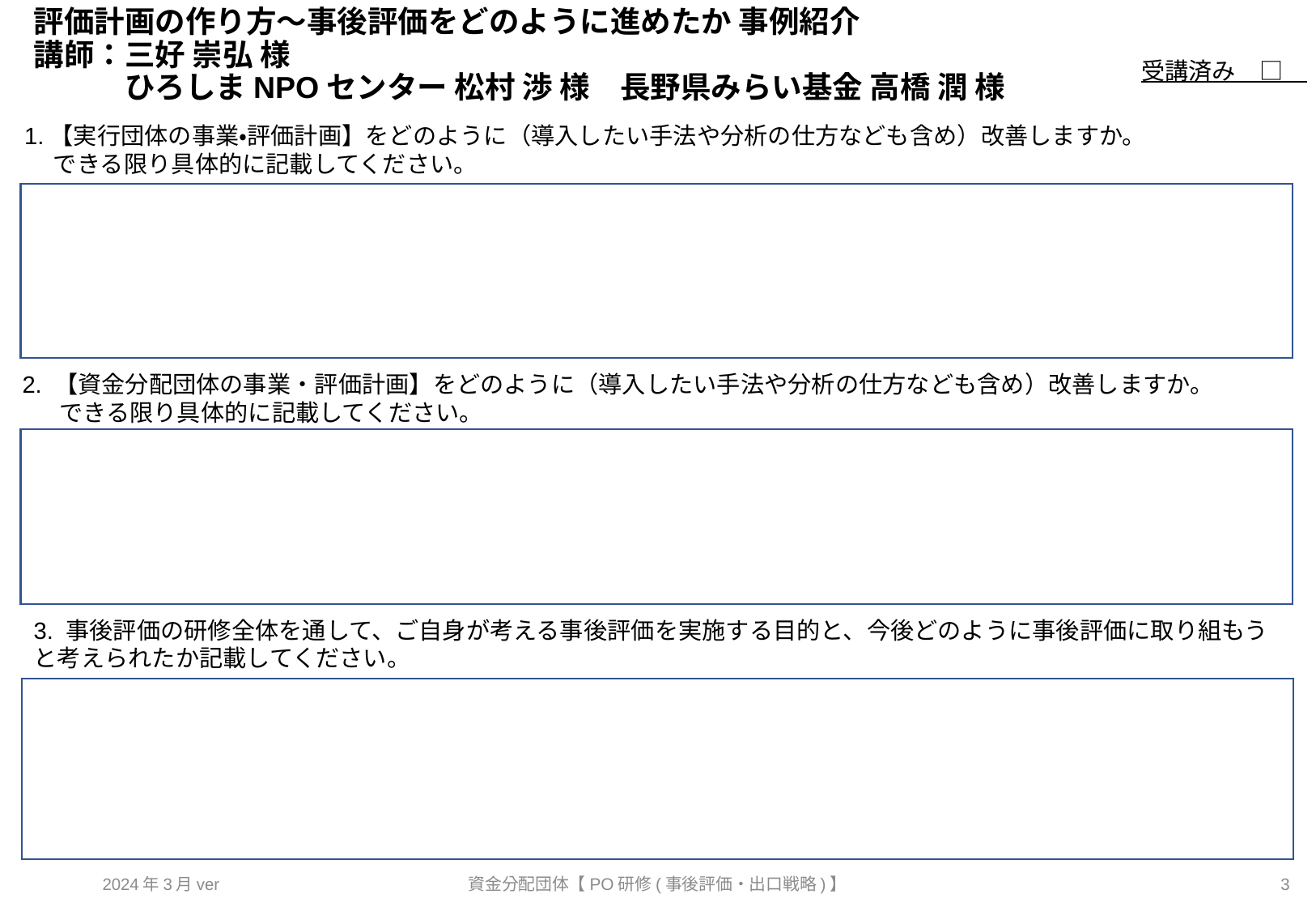

# 評価計画の作り方～事後評価をどのように進めたか 事例紹介 講師：三好 崇弘 様 　　　ひろしまNPOセンター 松村 渉 様　長野県みらい基金 高橋 潤 様
受講済み　□
1.【実行団体の事業・評価計画】をどのように（導入したい手法や分析の仕方なども含め）改善しますか。
　 できる限り具体的に記載してください。

2. 【資金分配団体の事業・評価計画】をどのように（導入したい手法や分析の仕方なども含め）改善しますか。
      できる限り具体的に記載してください。

3. 事後評価の研修全体を通して、ご自身が考える事後評価を実施する目的と、今後どのように事後評価に取り組もうと考えられたか記載してください。

資金分配団体【PO研修(事後評価・出口戦略)】
3
2024年3月ver